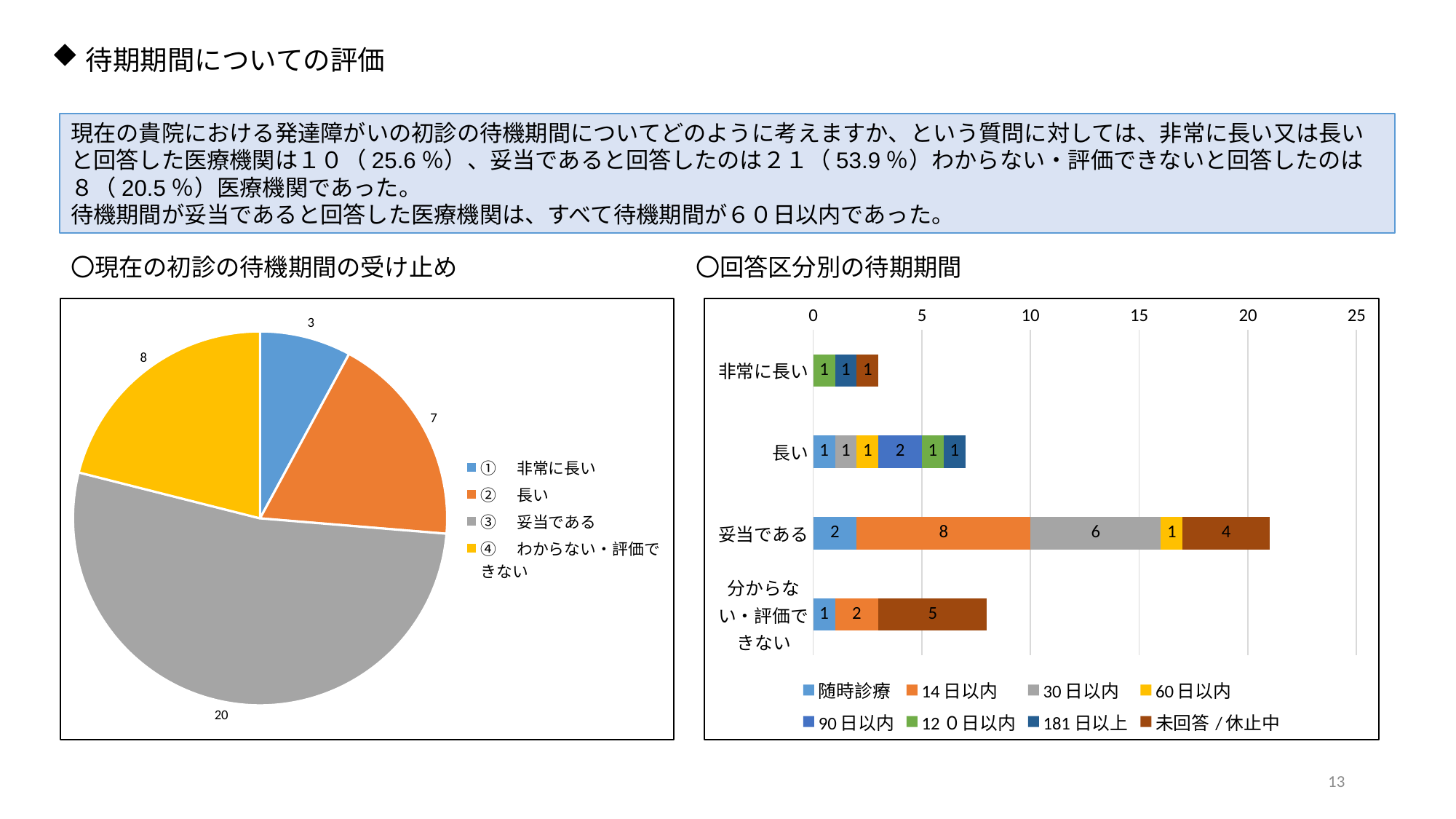

待期期間についての評価
現在の貴院における発達障がいの初診の待機期間についてどのように考えますか、という質問に対しては、非常に長い又は長いと回答した医療機関は１０（25.6％）、妥当であると回答したのは２１（53.9％）わからない・評価できないと回答したのは８（20.5％）医療機関であった。
待機期間が妥当であると回答した医療機関は、すべて待機期間が６０日以内であった。
〇現在の初診の待機期間の受け止め
〇回答区分別の待期期間

### Chart

| Category |  |
|---|---|
| ①　非常に長い | 3.0 |
| ②　長い | 7.0 |
| ③　妥当である | 20.0 |
| ④　わからない・評価できない | 8.0 |

### Chart

| Category | 随時診療 | 14日以内 | 30日以内 | 60日以内 | 90日以内 | 12０日以内 | 181日以上 | 未回答/休止中 |
|---|---|---|---|---|---|---|---|---|
| 非常に長い | None | None | None | None | None | 1.0 | 1.0 | 1.0 |
| 長い | 1.0 | None | 1.0 | 1.0 | 2.0 | 1.0 | 1.0 | None |
| 妥当である | 2.0 | 8.0 | 6.0 | 1.0 | None | None | None | 4.0 |
| 分からない・評価できない | 1.0 | 2.0 | None | None | None | None | None | 5.0 |
13